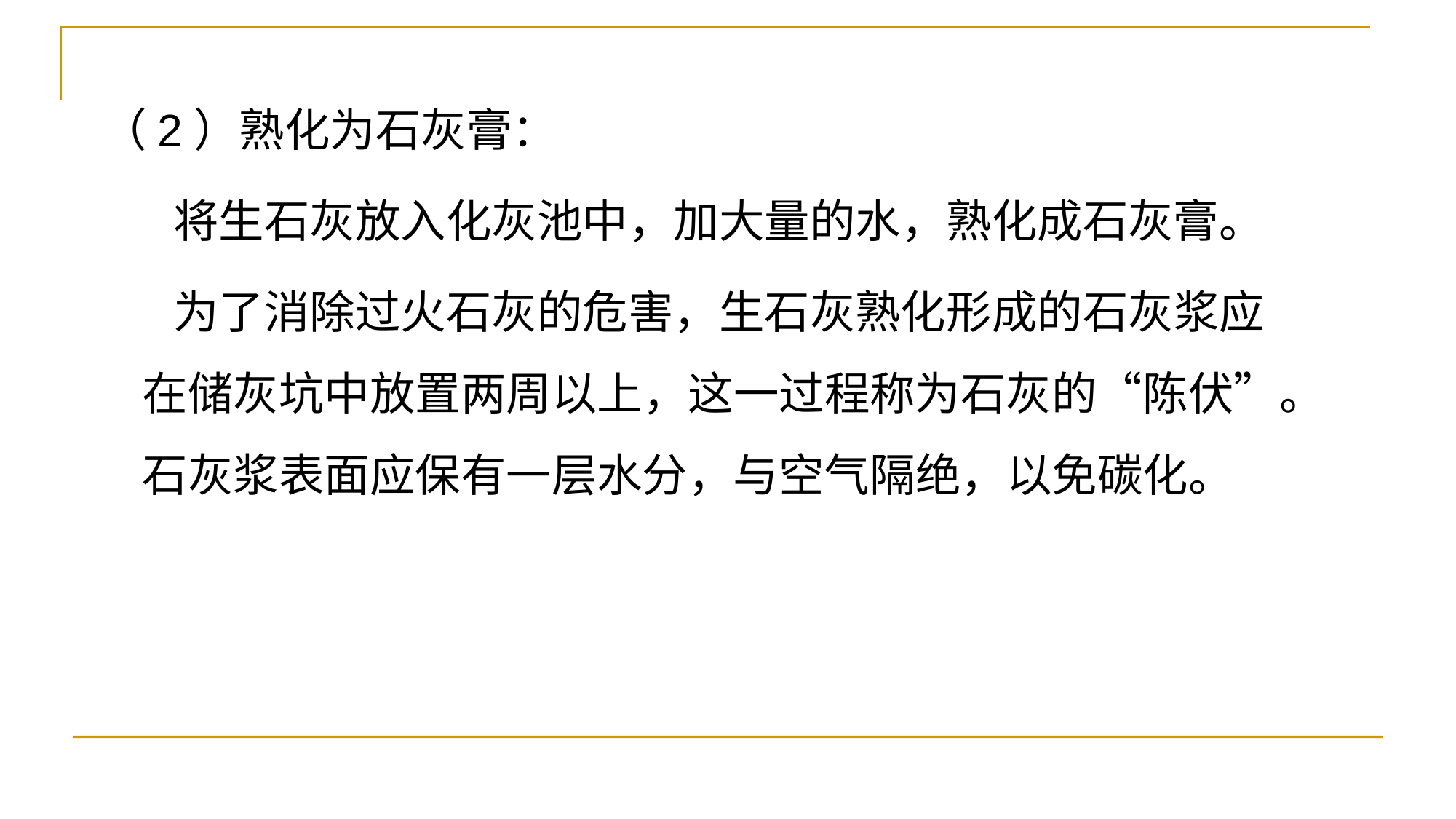

# （2）熟化为石灰膏：
      将生石灰放入化灰池中，加大量的水，熟化成石灰膏。
      为了消除过火石灰的危害，生石灰熟化形成的石灰浆应在储灰坑中放置两周以上，这一过程称为石灰的“陈伏”。石灰浆表面应保有一层水分，与空气隔绝，以免碳化。